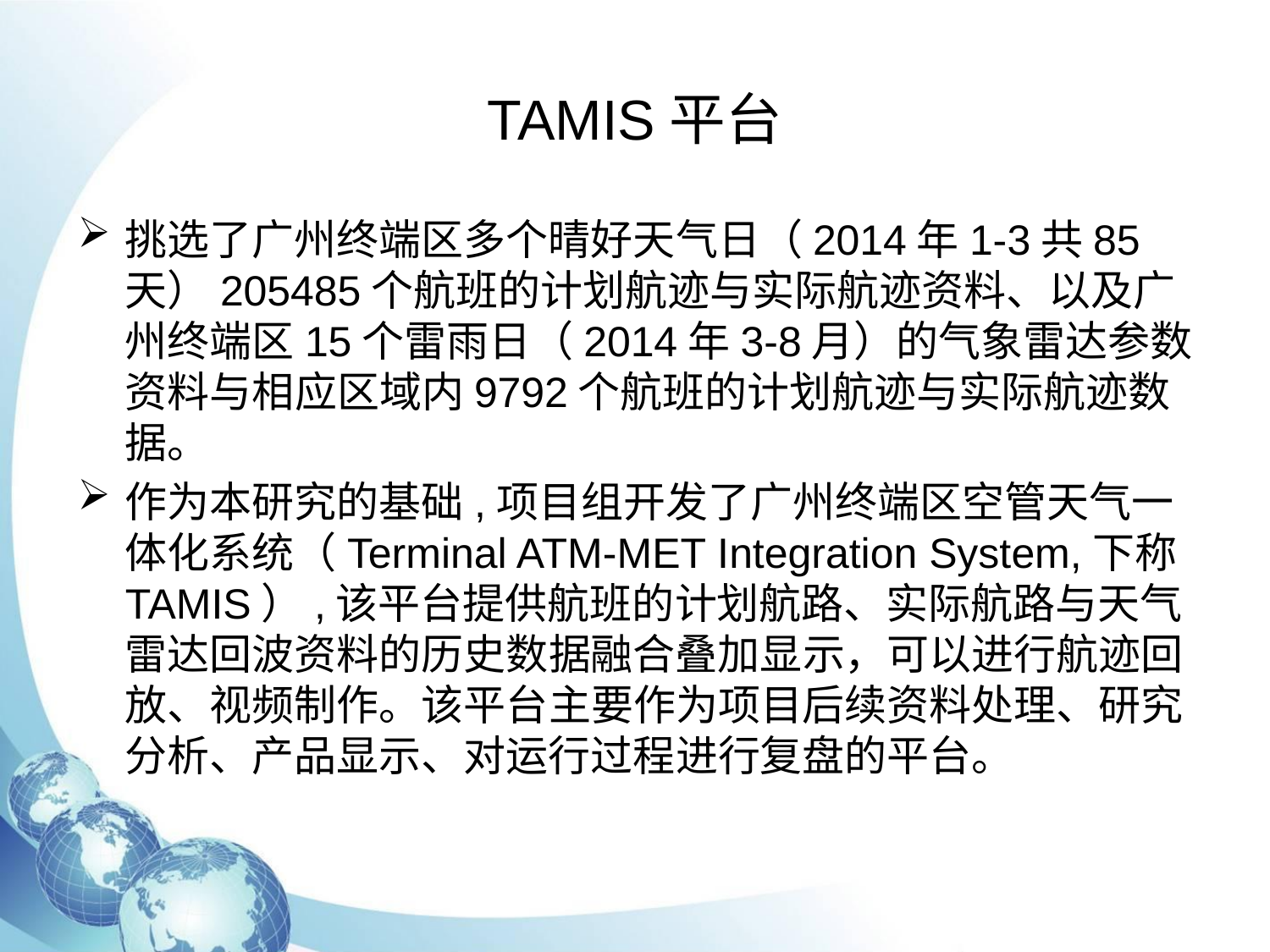

# TAMIS平台
挑选了广州终端区多个晴好天气日（2014年1-3共85天）205485个航班的计划航迹与实际航迹资料、以及广州终端区15个雷雨日（2014年3-8月）的气象雷达参数资料与相应区域内9792个航班的计划航迹与实际航迹数据。
作为本研究的基础,项目组开发了广州终端区空管天气一体化系统（Terminal ATM-MET Integration System,下称TAMIS）,该平台提供航班的计划航路、实际航路与天气雷达回波资料的历史数据融合叠加显示，可以进行航迹回放、视频制作。该平台主要作为项目后续资料处理、研究分析、产品显示、对运行过程进行复盘的平台。